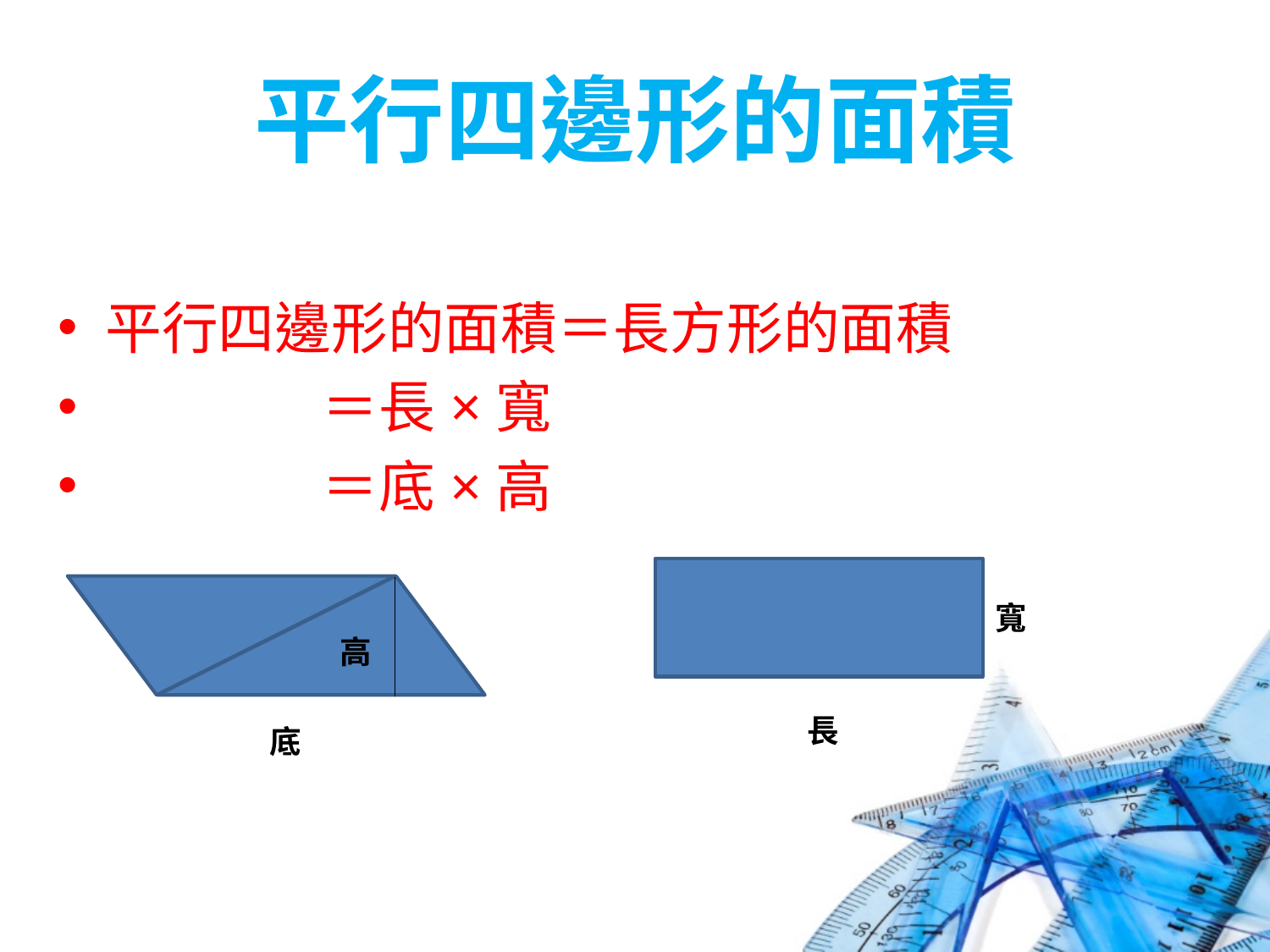

# 平行四邊形的面積
平行四邊形的面積＝長方形的面積
                ＝長×寬
                ＝底×高

寬
高
長
底